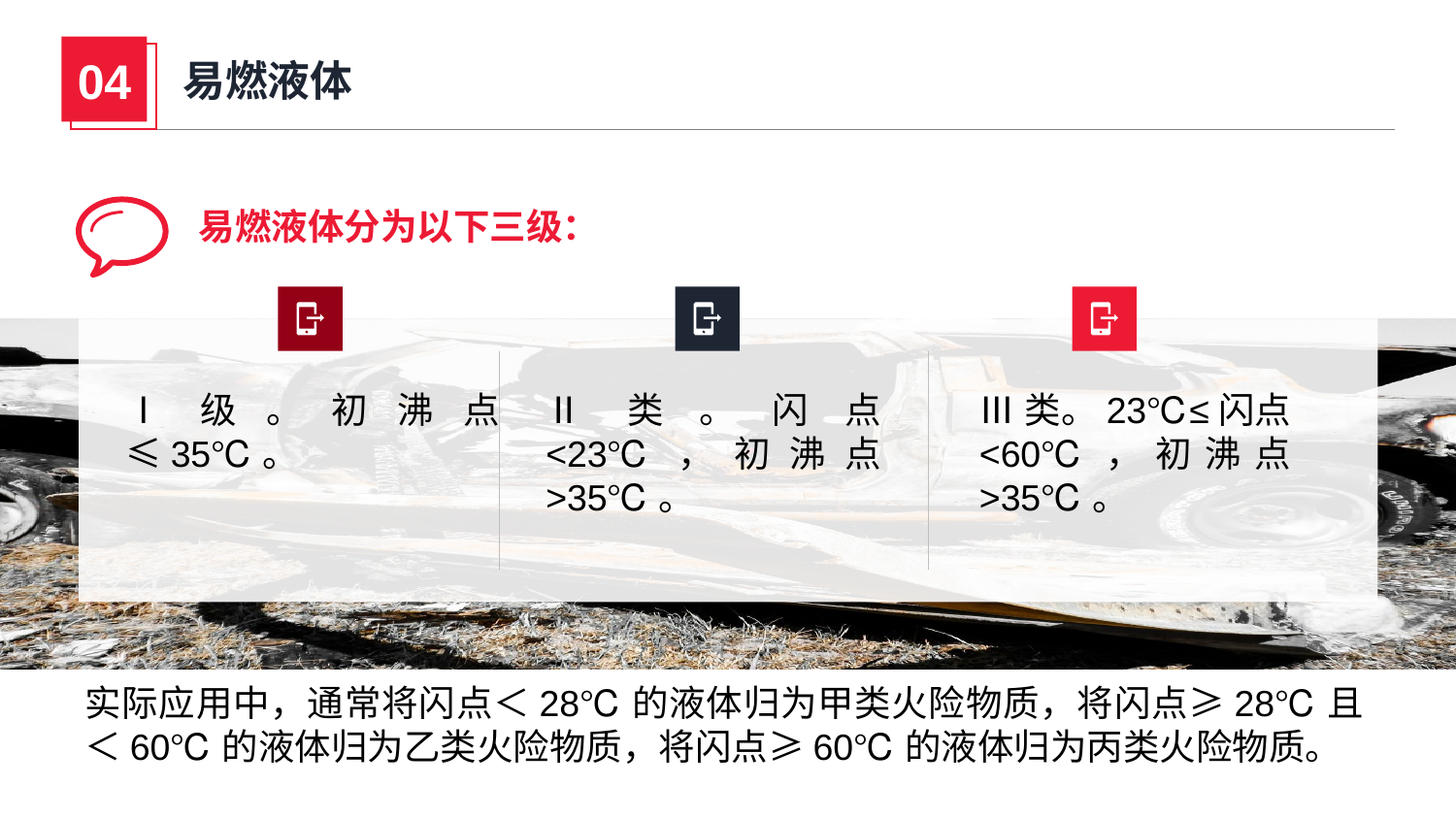

04
易燃液体

易燃液体分为以下三级：

Ⅱ类。闪点<23℃，初沸点>35℃。
Ⅰ级。初沸点≤35℃。
Ⅲ类。23℃≤闪点<60℃，初沸点>35℃。
实际应用中，通常将闪点＜28℃的液体归为甲类火险物质，将闪点≥28℃且＜60℃的液体归为乙类火险物质，将闪点≥60℃的液体归为丙类火险物质。